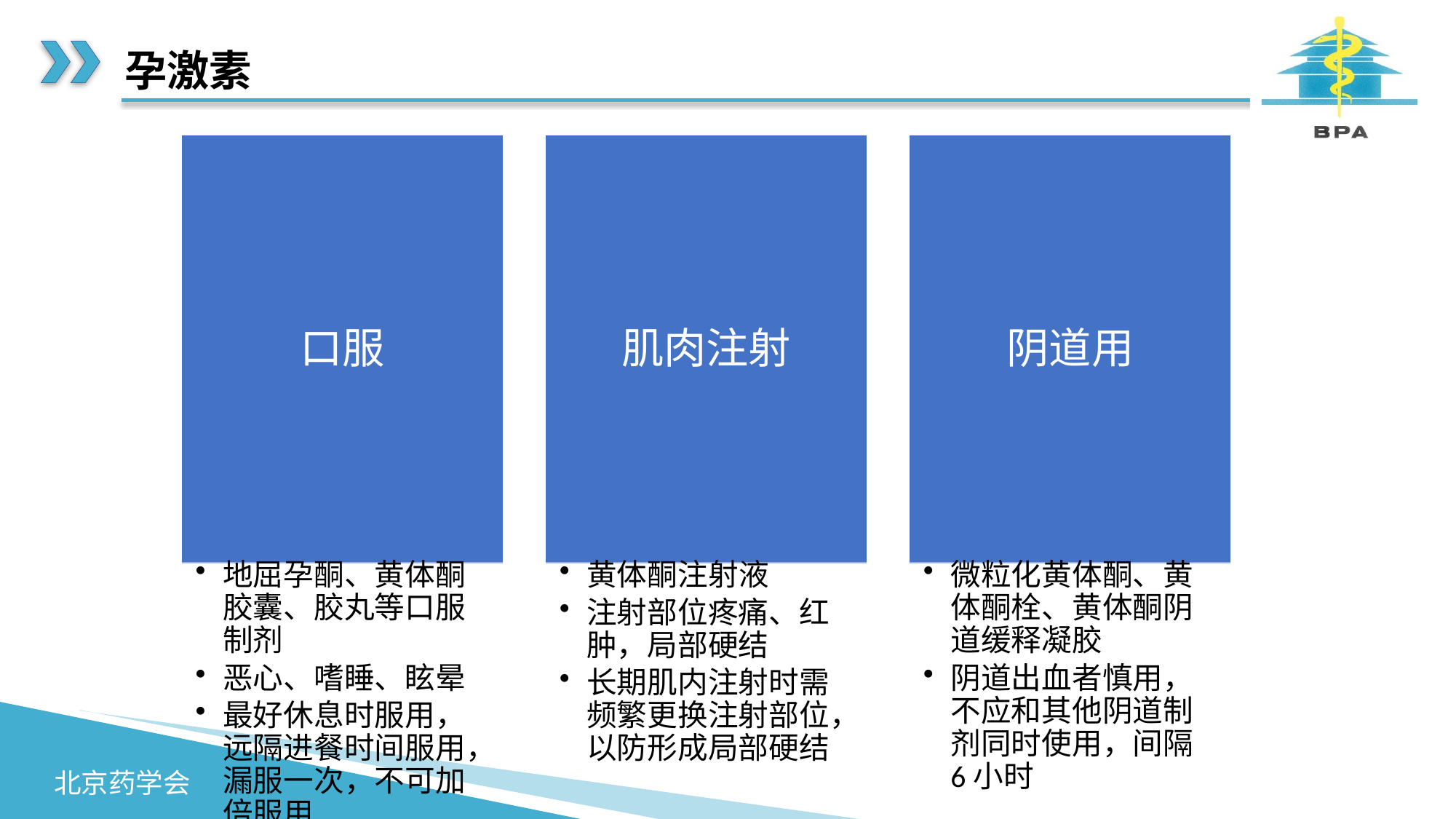

# 孕激素
口服
地屈孕酮、黄体酮胶囊、胶丸等口服制剂
恶心、嗜睡、眩晕
最好休息时服用，远隔进餐时间服用，漏服一次，不可加倍服用
肌肉注射
黄体酮注射液
注射部位疼痛、红肿，局部硬结
长期肌内注射时需频繁更换注射部位，以防形成局部硬结
阴道用
微粒化黄体酮、黄体酮栓、黄体酮阴道缓释凝胶
阴道出血者慎用，不应和其他阴道制剂同时使用，间隔6小时